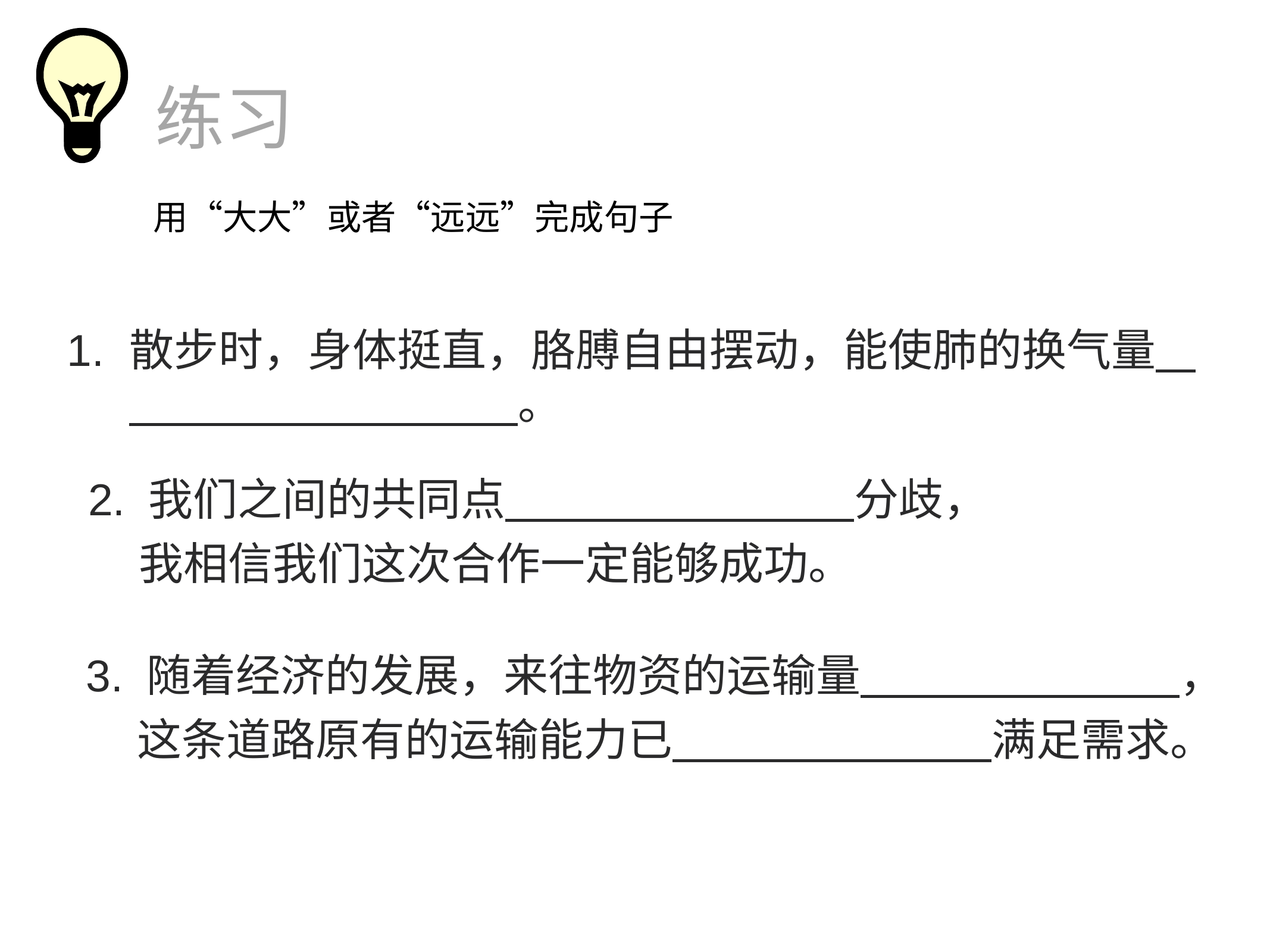

练习
用“大大”或者“远远”完成句子
散步时，身体挺直，胳膊自由摆动，能使肺的换气量                                            。
2. 我们之间的共同点                                   分歧，
    我相信我们这次合作一定能够成功。
3. 随着经济的发展，来往物资的运输量                                ，
    这条道路原有的运输能力已                                满足需求。